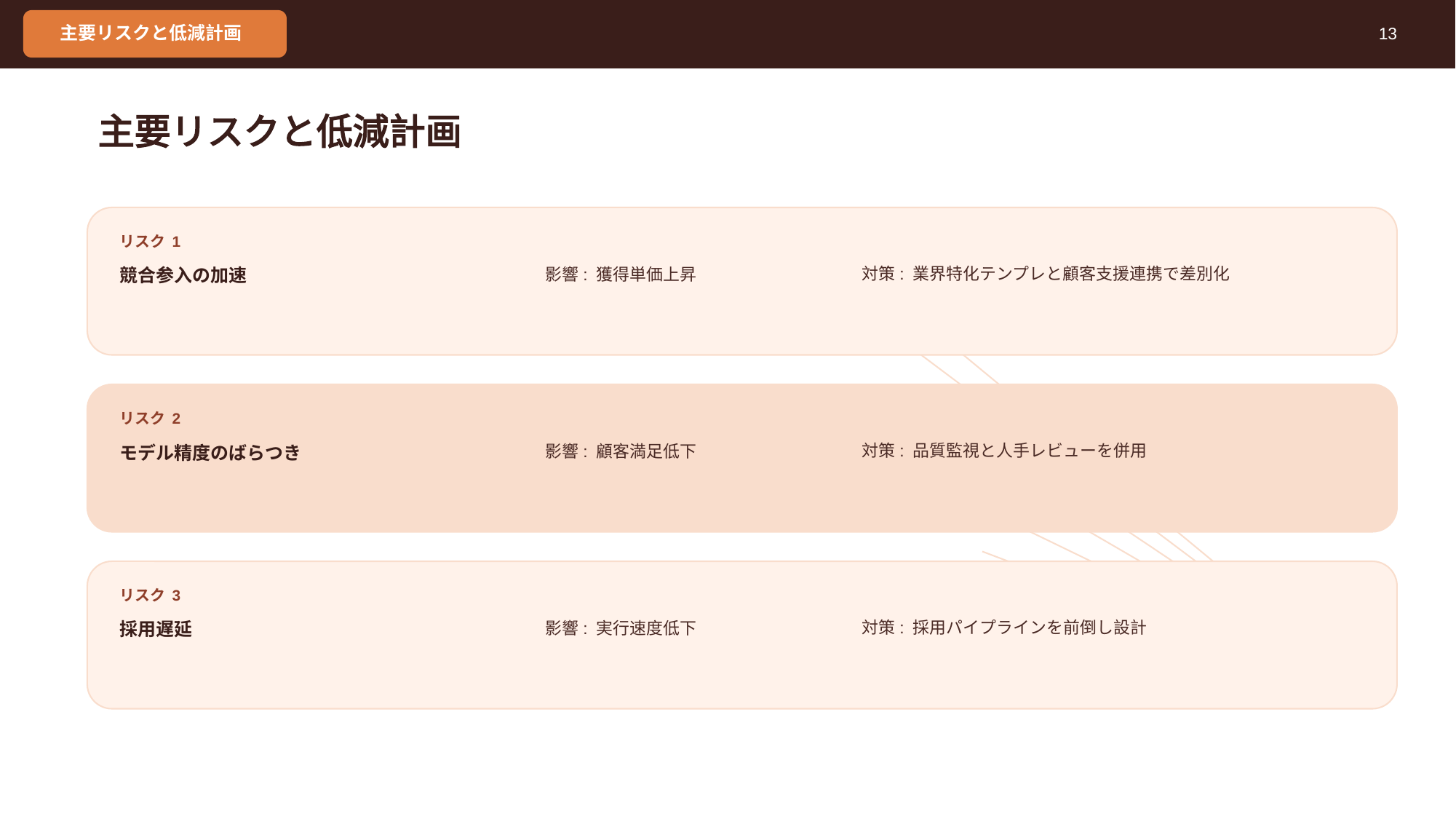

主要リスクと低減計画
13
主要リスクと低減計画

リスク 1
競合参入の加速
影響: 獲得単価上昇
対策: 業界特化テンプレと顧客支援連携で差別化

リスク 2
モデル精度のばらつき
影響: 顧客満足低下
対策: 品質監視と人手レビューを併用

リスク 3
採用遅延
影響: 実行速度低下
対策: 採用パイプラインを前倒し設計